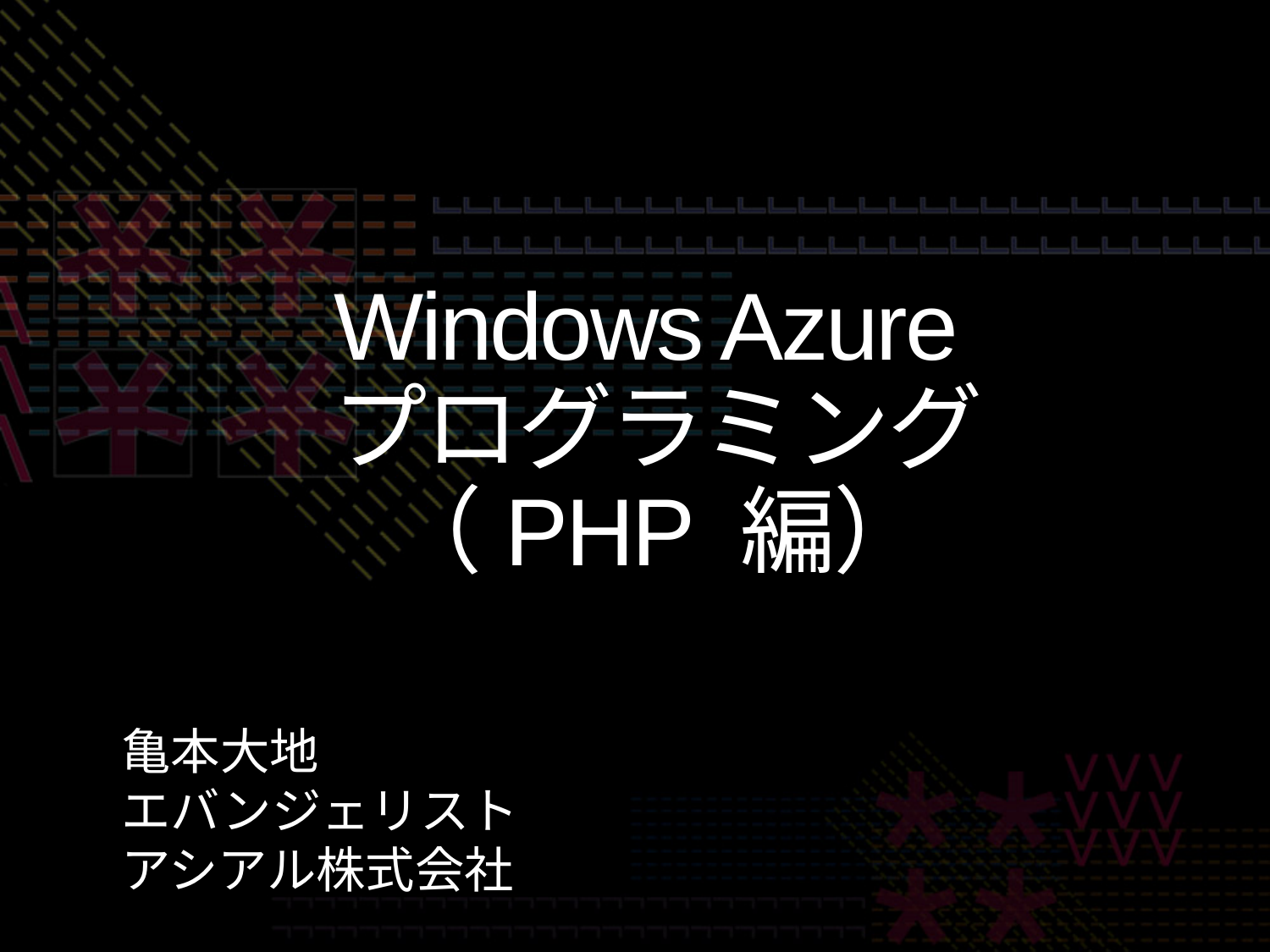

# Windows Azure プログラミング （PHP 編）
亀本大地
エバンジェリスト
アシアル株式会社